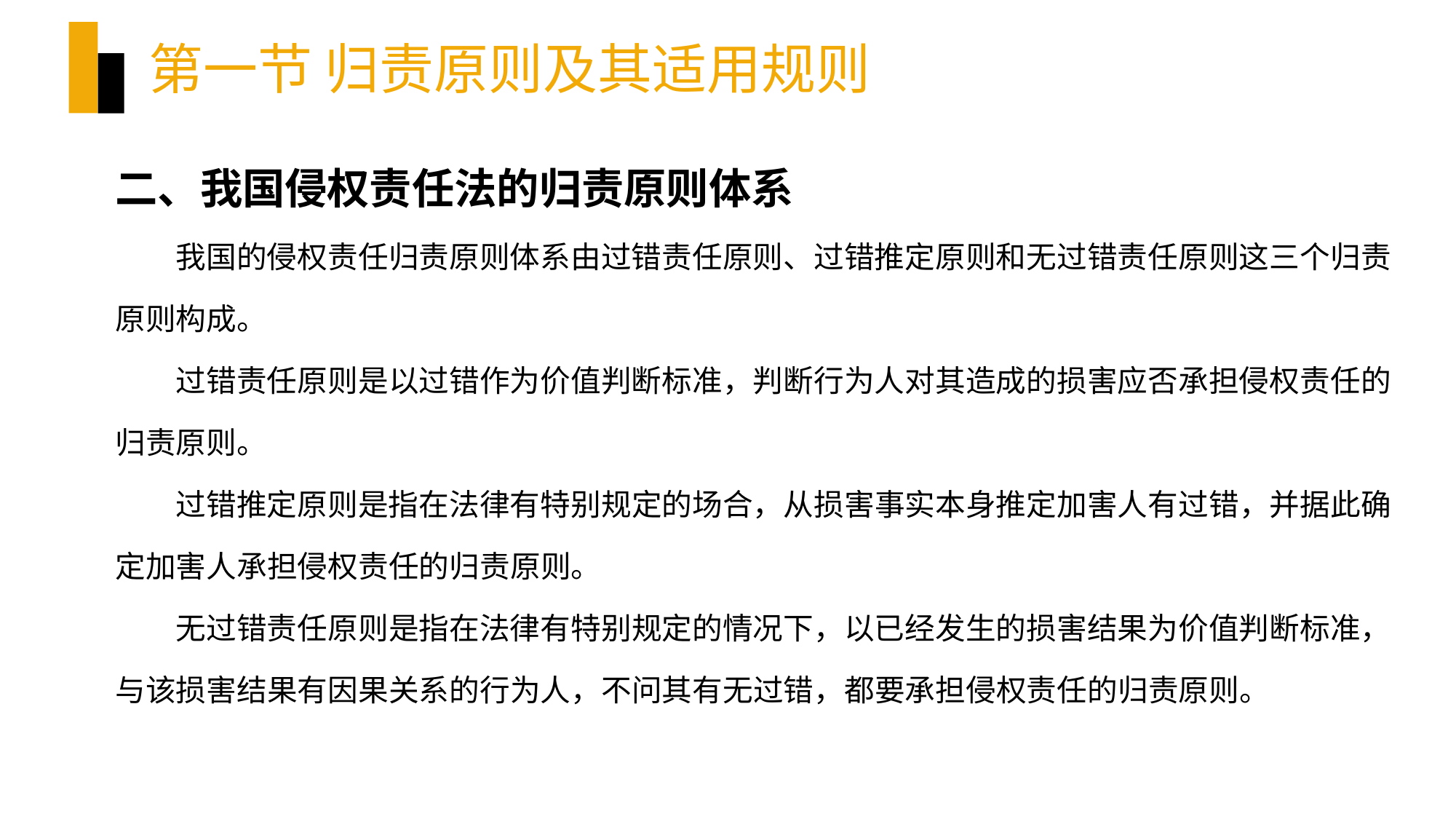

# 第一节 归责原则及其适用规则
二、我国侵权责任法的归责原则体系
我国的侵权责任归责原则体系由过错责任原则、过错推定原则和无过错责任原则这三个归责原则构成。
过错责任原则是以过错作为价值判断标准，判断行为人对其造成的损害应否承担侵权责任的归责原则。
过错推定原则是指在法律有特别规定的场合，从损害事实本身推定加害人有过错，并据此确定加害人承担侵权责任的归责原则。
无过错责任原则是指在法律有特别规定的情况下，以已经发生的损害结果为价值判断标准，与该损害结果有因果关系的行为人，不问其有无过错，都要承担侵权责任的归责原则。